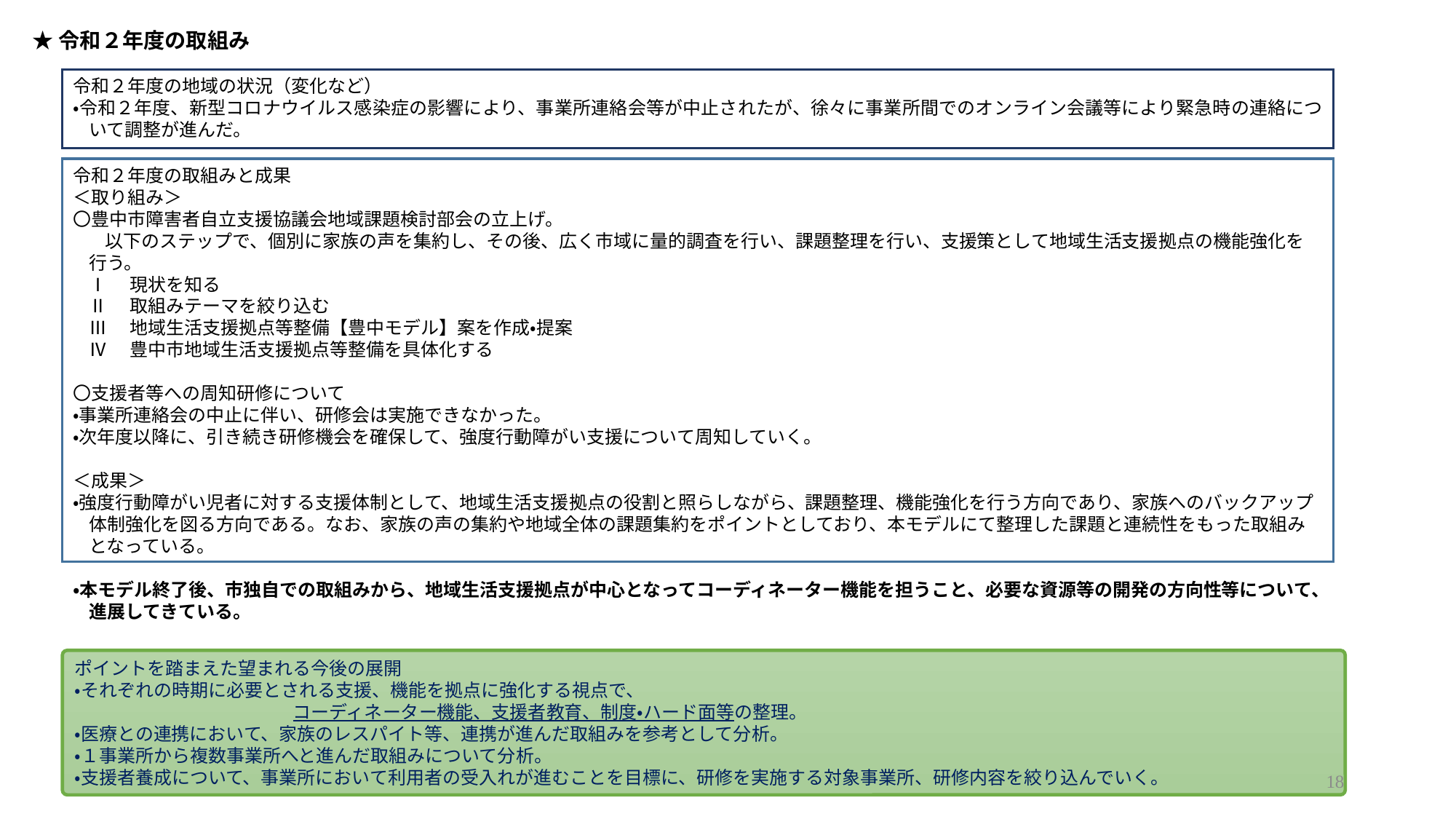

★令和２年度の取組み
令和２年度の地域の状況（変化など）
・令和２年度、新型コロナウイルス感染症の影響により、事業所連絡会等が中止されたが、徐々に事業所間でのオンライン会議等により緊急時の連絡について調整が進んだ。
令和２年度の取組みと成果
＜取り組み＞
〇豊中市障害者自立支援協議会地域課題検討部会の立上げ。
以下のステップで、個別に家族の声を集約し、その後、広く市域に量的調査を行い、課題整理を行い、支援策として地域生活支援拠点の機能強化を行う。
Ⅰ　現状を知る
Ⅱ　取組みテーマを絞り込む
Ⅲ　地域生活支援拠点等整備【豊中モデル】案を作成・提案
Ⅳ　豊中市地域生活支援拠点等整備を具体化する

〇支援者等への周知研修について
・事業所連絡会の中止に伴い、研修会は実施できなかった。
・次年度以降に、引き続き研修機会を確保して、強度行動障がい支援について周知していく。

＜成果＞
・強度行動障がい児者に対する支援体制として、地域生活支援拠点の役割と照らしながら、課題整理、機能強化を行う方向であり、家族へのバックアップ体制強化を図る方向である。なお、家族の声の集約や地域全体の課題集約をポイントとしており、本モデルにて整理した課題と連続性をもった取組みとなっている。

・本モデル終了後、市独自での取組みから、地域生活支援拠点が中心となってコーディネーター機能を担うこと、必要な資源等の開発の方向性等について、進展してきている。
ポイントを踏まえた望まれる今後の展開
・それぞれの時期に必要とされる支援、機能を拠点に強化する視点で、
　　　　　　　　　　　　コーディネーター機能、支援者教育、制度・ハード面等の整理。
・医療との連携において、家族のレスパイト等、連携が進んだ取組みを参考として分析。
・１事業所から複数事業所へと進んだ取組みについて分析。
・支援者養成について、事業所において利用者の受入れが進むことを目標に、研修を実施する対象事業所、研修内容を絞り込んでいく。

18